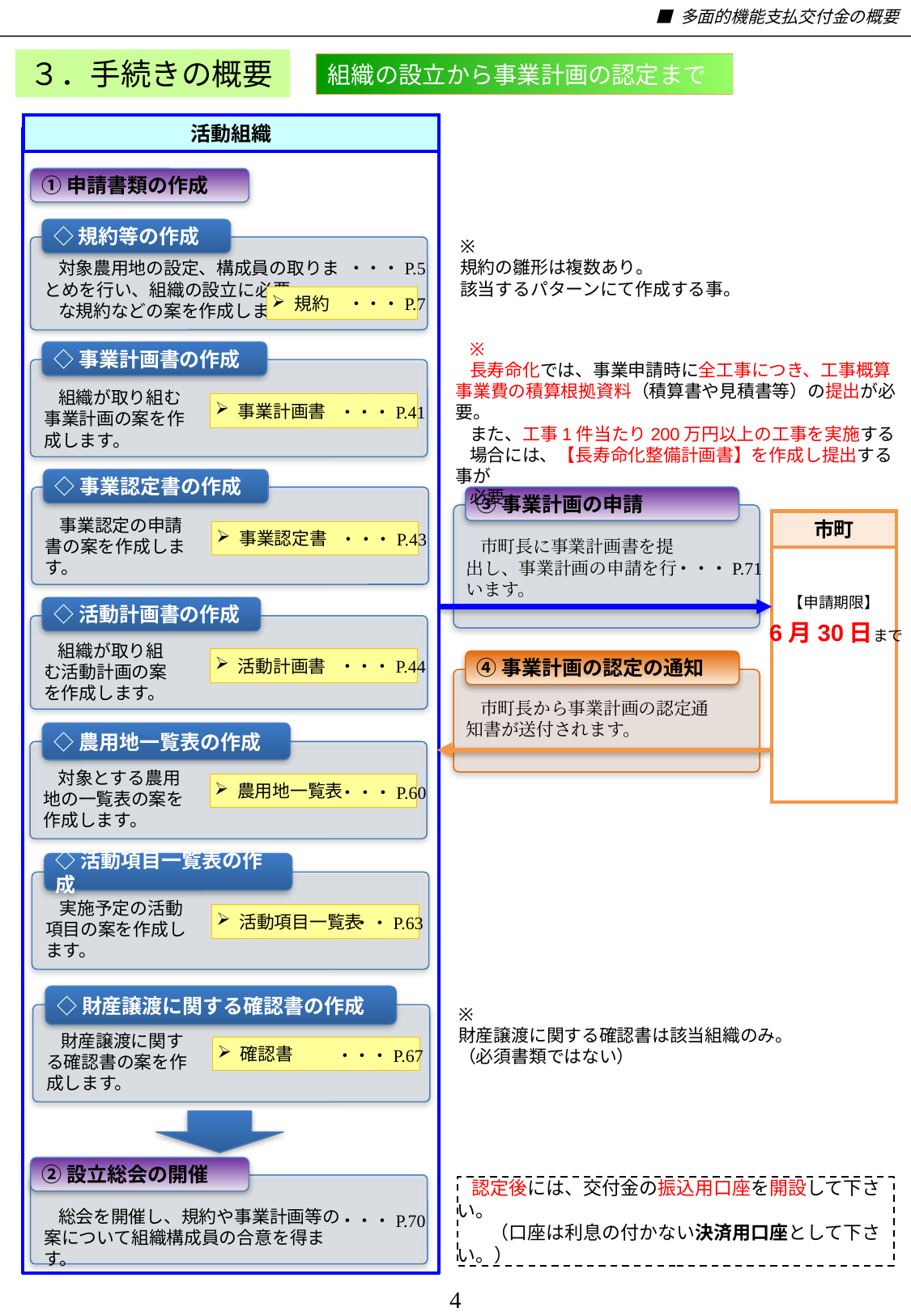

■ 多面的機能支払交付金の概要

３．手続きの概要
組織の設立から事業計画の認定まで
活動組織

①申請書類の作成
◇規約等の作成
※
規約の雛形は複数あり。
該当するパターンにて作成する事。

対象農用地の設定、構成員の取りまとめを行い、組織の設立に必要
な規約などの案を作成します。
・・・P.5

規約
・・・P.7

※
長寿命化では、事業申請時に全工事につき、工事概算事業費の積算根拠資料（積算書や見積書等）の提出が必要。
また、工事1件当たり200万円以上の工事を実施する
場合には、【長寿命化整備計画書】を作成し提出する事が
必要。
◇事業計画書の作成

組織が取り組む事業計画の案を作成します。
事業計画書
・・・P.41

◇事業認定書の作成
③事業計画の申請

市町
事業認定の申請書の案を作成します。
事業認定書
・・・P.43

市町長に事業計画書を提出し、事業計画の申請を行います。

・・・P.71

【申請期限】
◇活動計画書の作成

6月30日まで
組織が取り組む活動計画の案を作成します。
活動計画書
④事業計画の認定の通知
・・・P.44

市町長から事業計画の認定通知書が送付されます。
◇農用地一覧表の作成

対象とする農用地の一覧表の案を作成します。
農用地一覧表
・・・P.60

◇活動項目一覧表の作成

実施予定の活動項目の案を作成します。
活動項目一覧表
・・P.63

◇財産譲渡に関する確認書の作成
※
財産譲渡に関する確認書は該当組織のみ。
（必須書類ではない）

財産譲渡に関する確認書の案を作成します。
確認書
・・・P.67

②設立総会の開催

認定後には、交付金の振込用口座を開設して下さい。
　（口座は利息の付かない決済用口座として下さい。）
総会を開催し、規約や事業計画等の案について組織構成員の合意を得ます。
・・・P.70

4